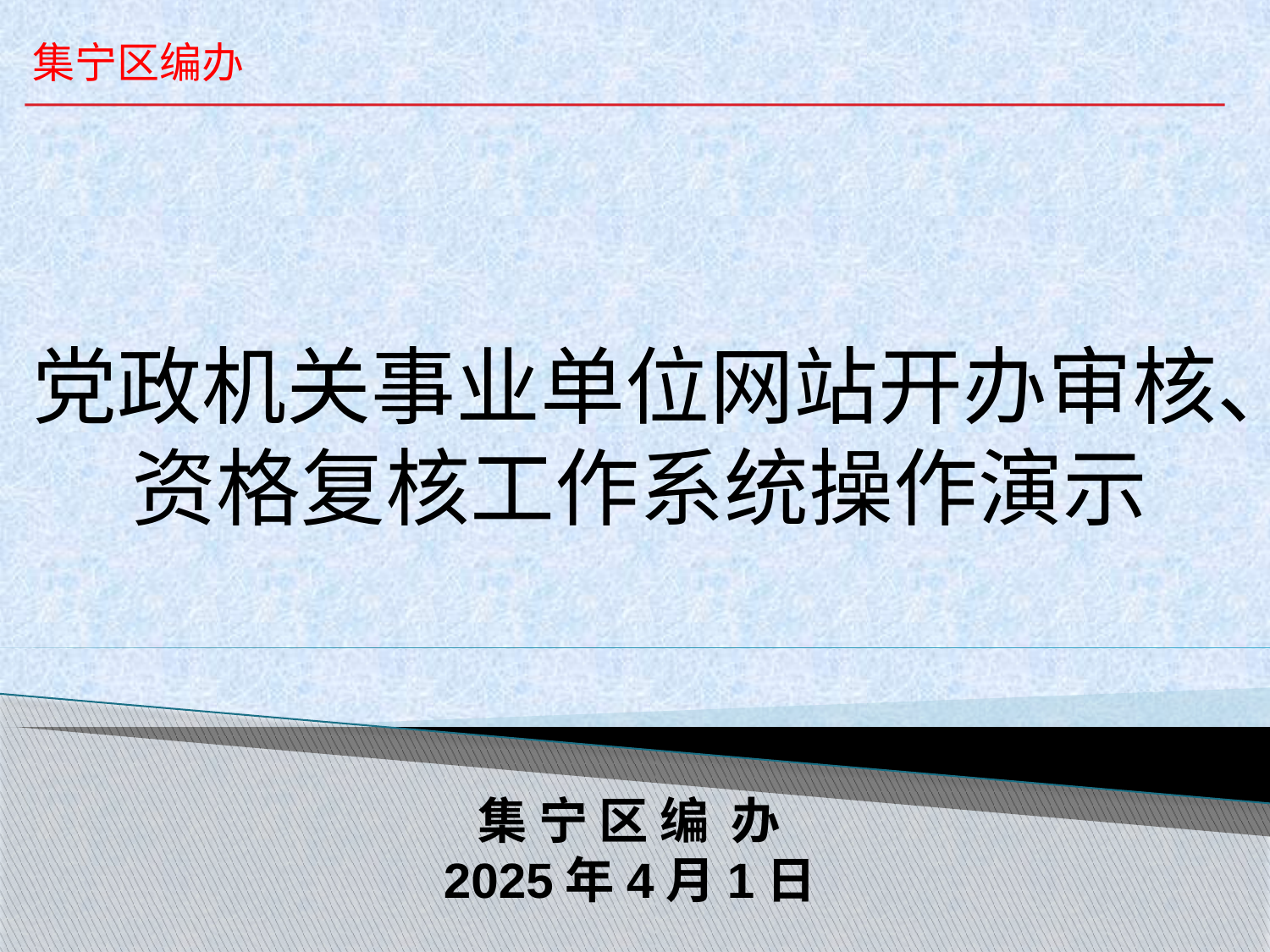

集宁区编办

党政机关事业单位网站开办审核、
资格复核工作系统操作演示
集 宁 区 编  办
2025年4月1日